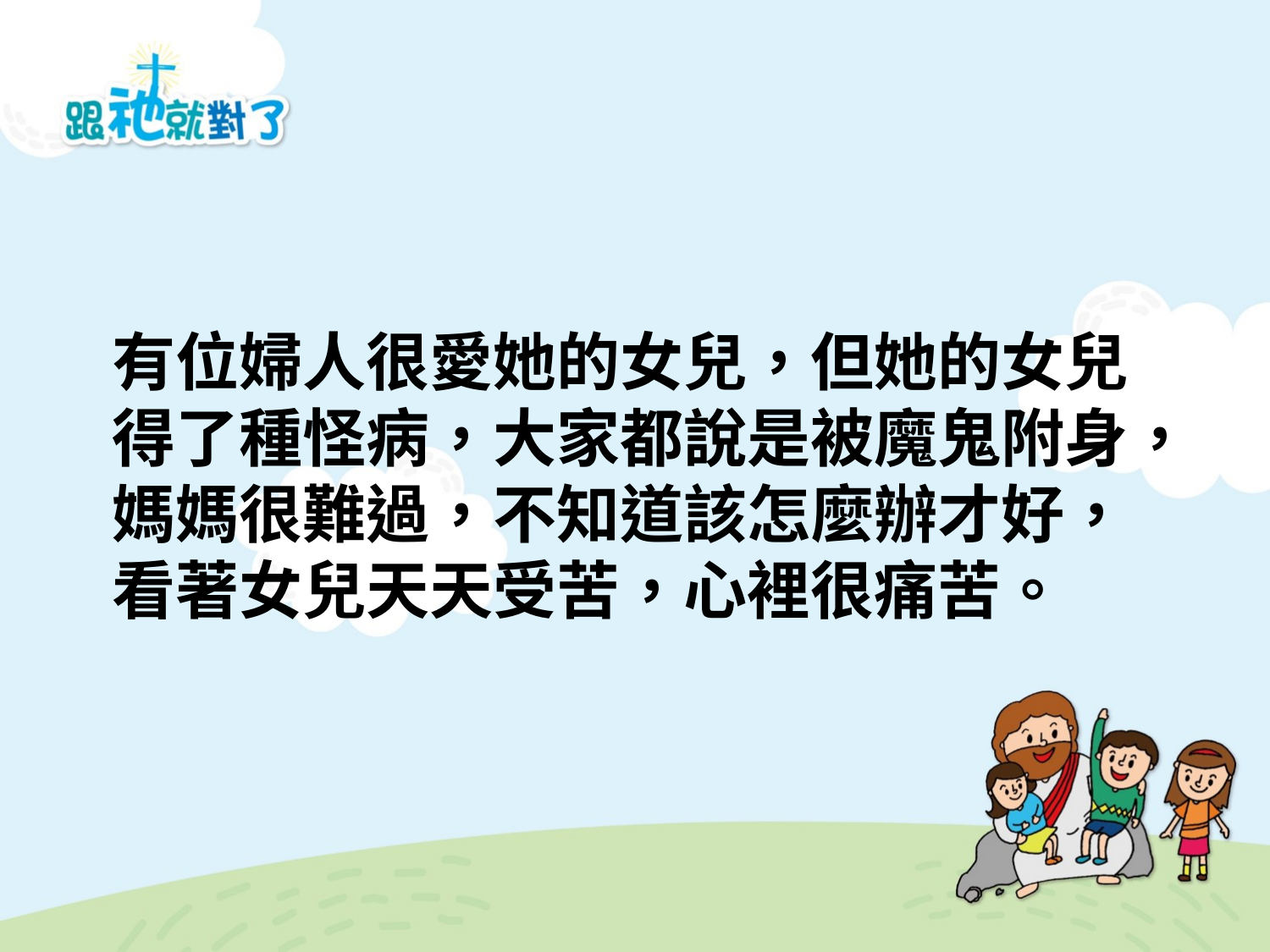

有位婦人很愛她的女兒，但她的女兒得了種怪病，大家都說是被魔鬼附身，媽媽很難過，不知道該怎麼辦才好，看著女兒天天受苦，心裡很痛苦。